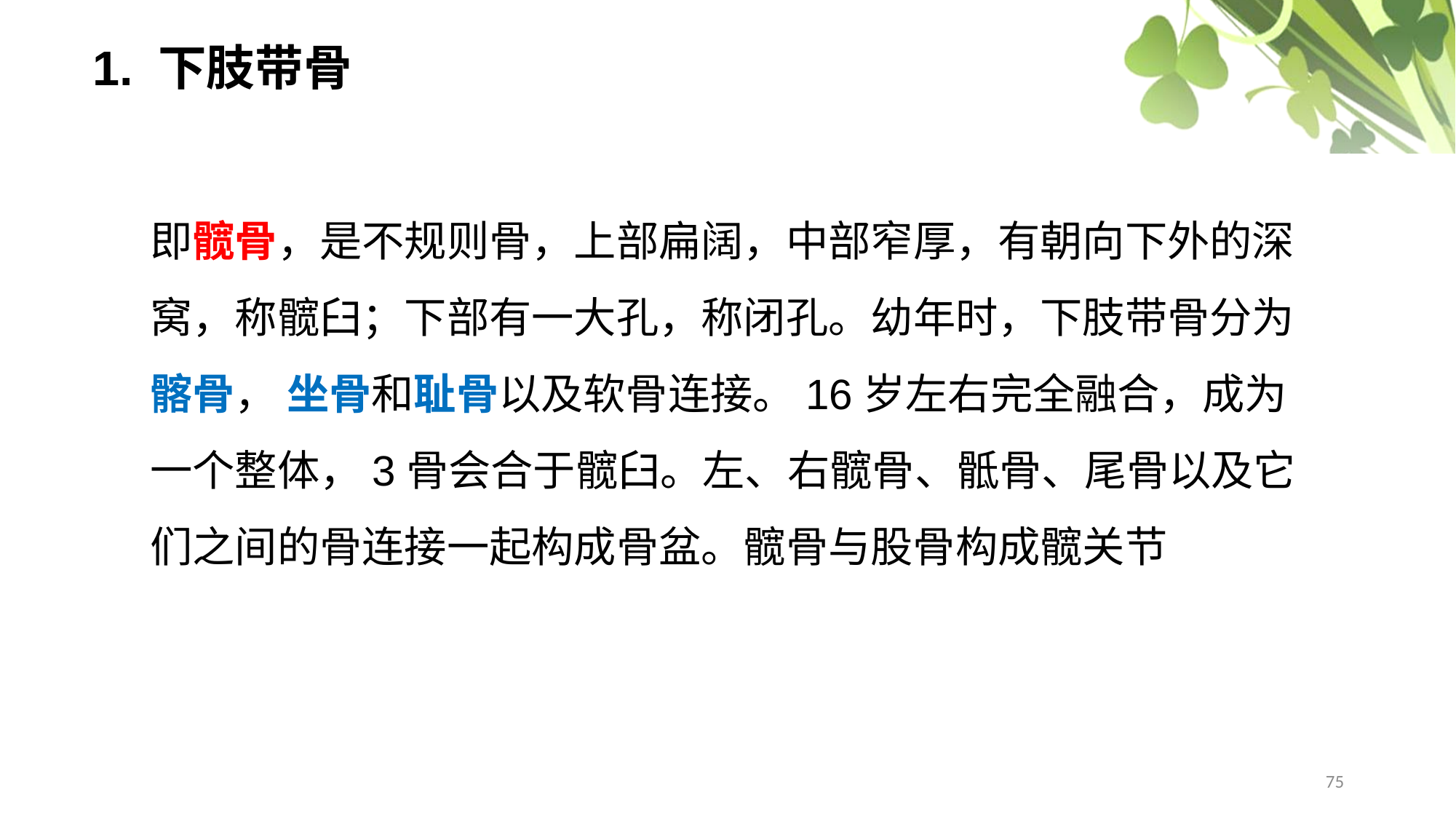

1. 下肢带骨
即髋骨，是不规则骨，上部扁阔，中部窄厚，有朝向下外的深窝，称髋臼；下部有一大孔，称闭孔。幼年时，下肢带骨分为髂骨， 坐骨和耻骨以及软骨连接。16岁左右完全融合，成为一个整体，3骨会合于髋臼。左、右髋骨、骶骨、尾骨以及它们之间的骨连接一起构成骨盆。髋骨与股骨构成髋关节
75